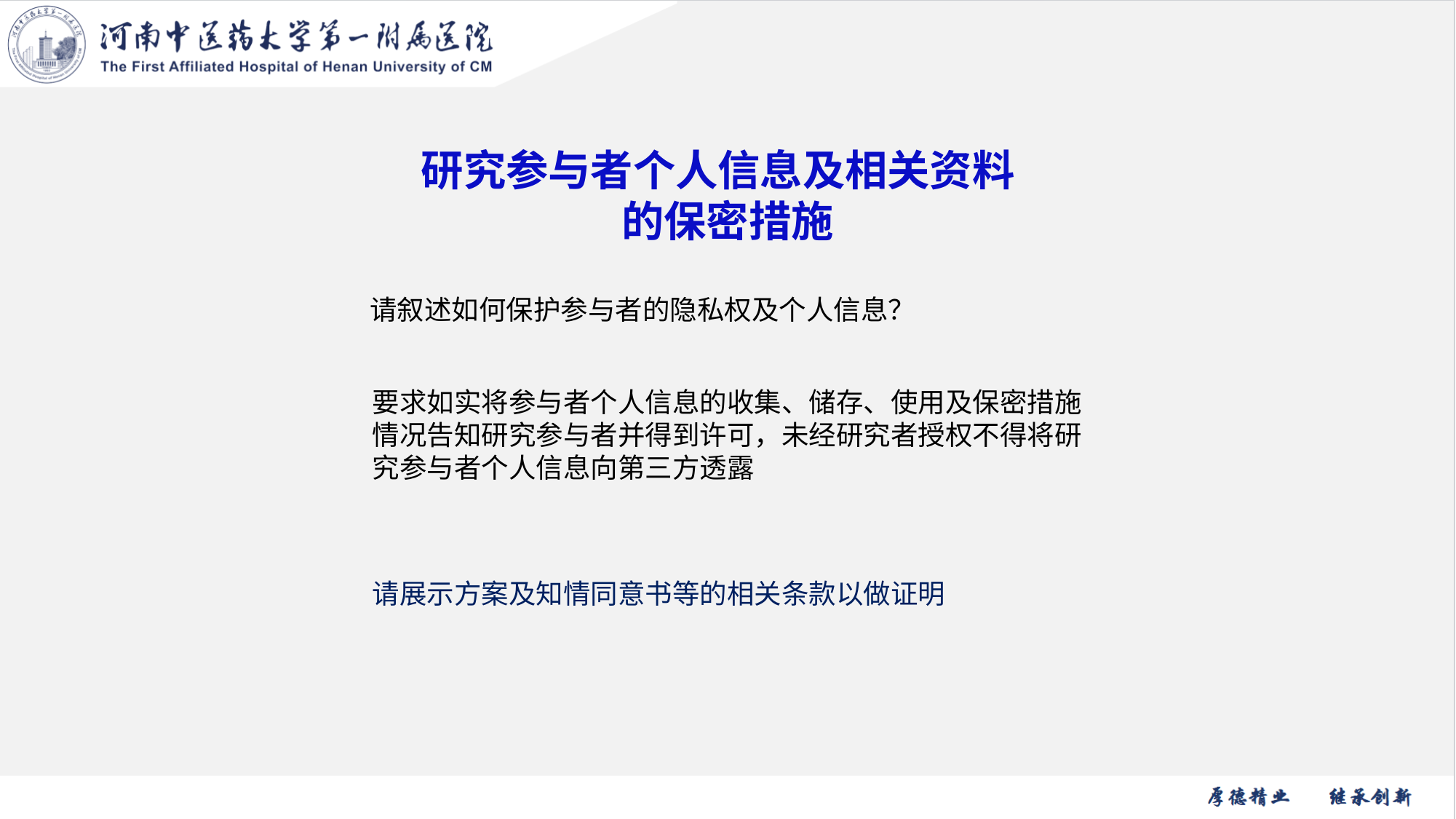

研究参与者个人信息及相关资料   的保密措施
请叙述如何保护参与者的隐私权及个人信息？
要求如实将参与者个人信息的收集、储存、使用及保密措施情况告知研究参与者并得到许可，未经研究者授权不得将研究参与者个人信息向第三方透露
请展示方案及知情同意书等的相关条款以做证明